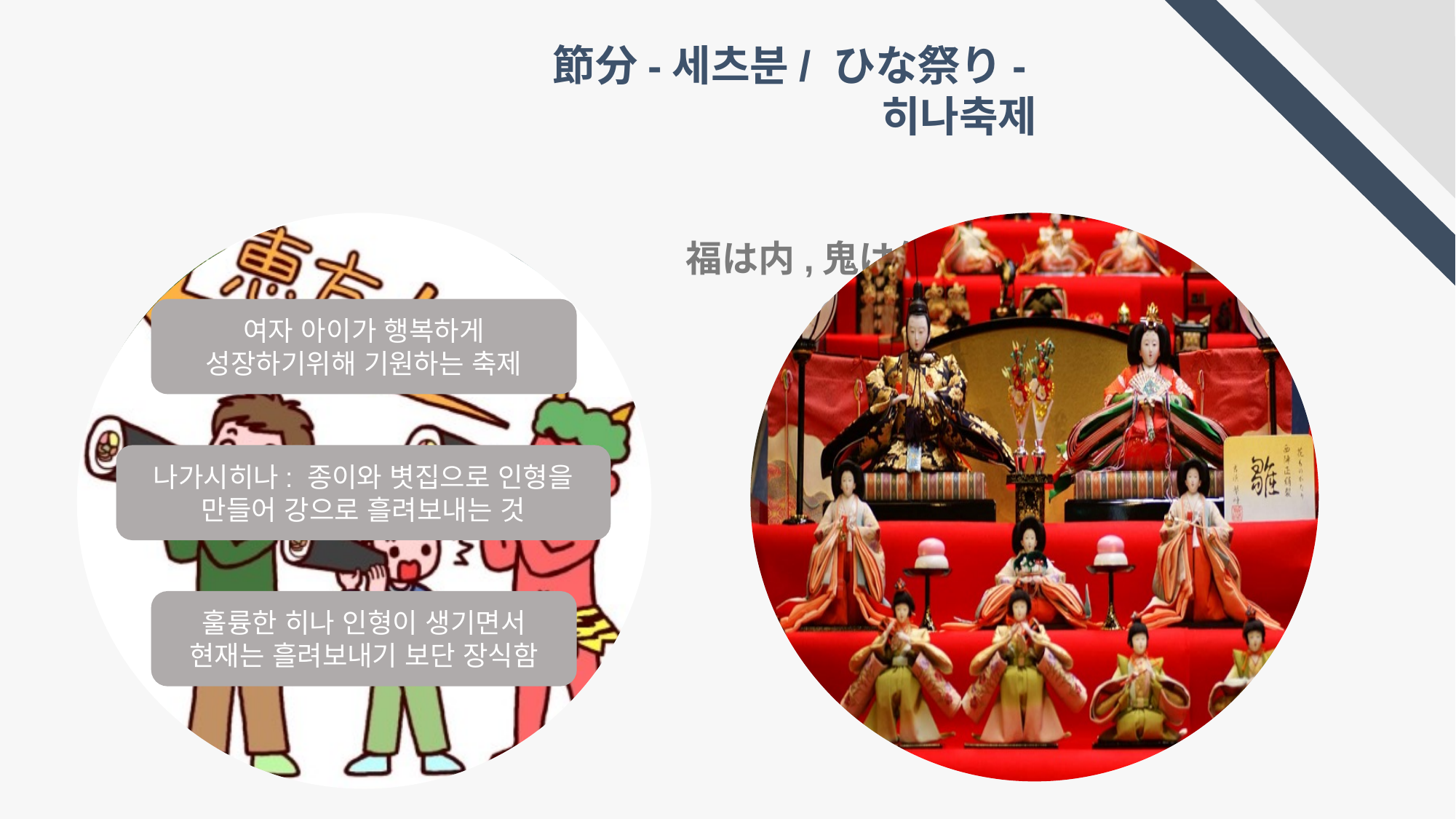

節分-세츠분/ ひな祭り-히나축제
福は内,鬼は外！

여자 아이가 행복하게 성장하기위해 기원하는 축제
나가시히나: 종이와 볏집으로 인형을 만들어 강으로 흘려보내는 것
훌륭한 히나 인형이 생기면서 현재는 흘려보내기 보단 장식함
병이나 나쁜 일이 일어나지 않도록 콩뿌리기 하는 날
커다란 신사에서 세츠분에 저명인사가 와 콩 던지는 일도 이벤트화함
에호오마키: 인연을 끊지 않는다라는 의미